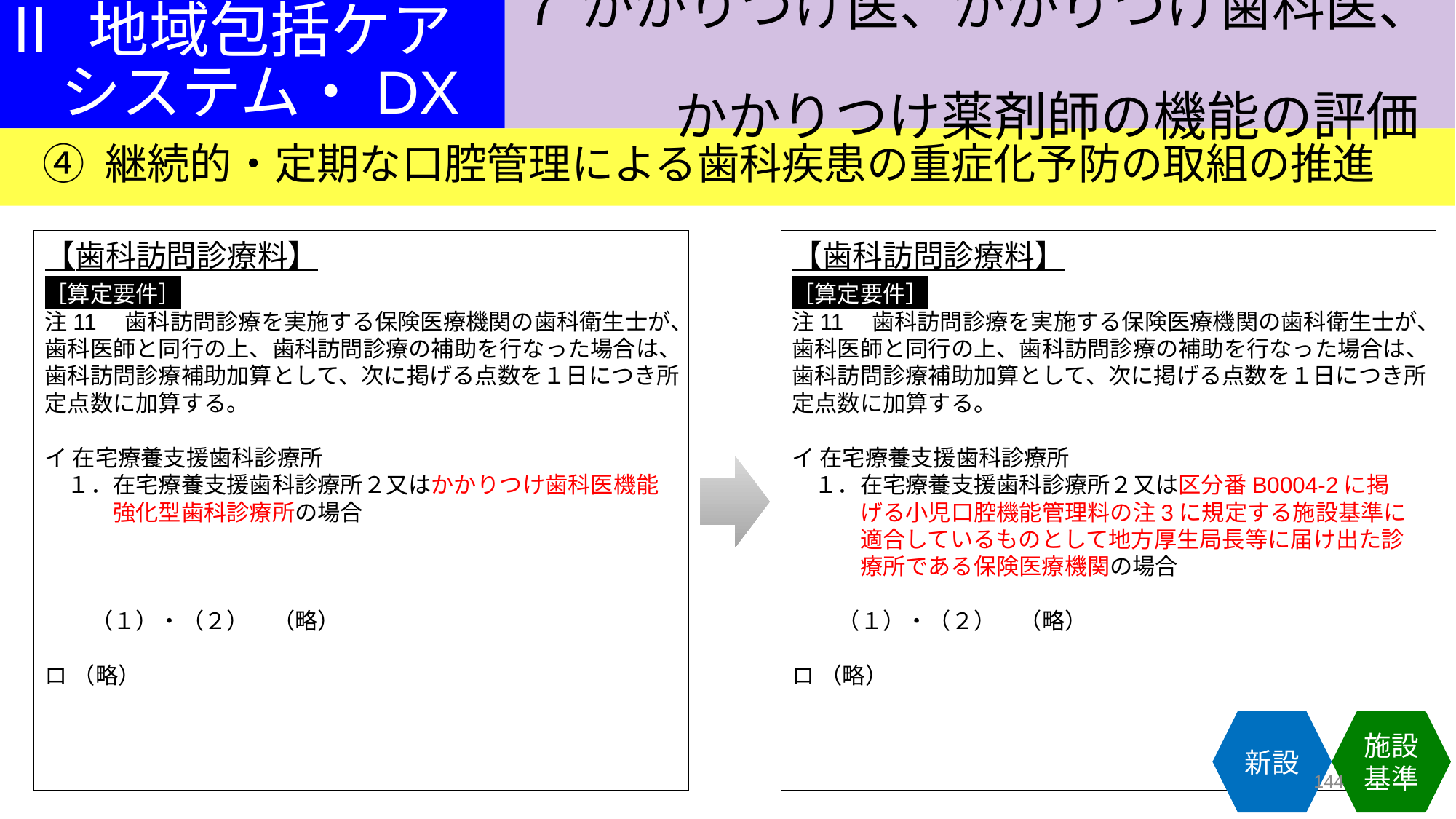

７ かかりつけ医、かかりつけ歯科医、
　　　かかりつけ薬剤師の機能の評価
Ⅱ 地域包括ケア
　システム・DX
④ 継続的・定期な口腔管理による歯科疾患の重症化予防の取組の推進
【歯科訪問診療料】

［算定要件］
注11　歯科訪問診療を実施する保険医療機関の歯科衛生士が、歯科医師と同行の上、歯科訪問診療の補助を行なった場合は、歯科訪問診療補助加算として、次に掲げる点数を１日につき所定点数に加算する。

イ 在宅療養支援歯科診療所
　１．在宅療養支援歯科診療所２又はかかりつけ歯科医機能
　　　強化型歯科診療所の場合

　　（１）・（２）　（略）

ロ （略）
【歯科訪問診療料】

［算定要件］
注11　歯科訪問診療を実施する保険医療機関の歯科衛生士が、歯科医師と同行の上、歯科訪問診療の補助を行なった場合は、歯科訪問診療補助加算として、次に掲げる点数を１日につき所定点数に加算する。

イ 在宅療養支援歯科診療所
　１．在宅療養支援歯科診療所２又は区分番B0004-2に掲
　　　げる小児口腔機能管理料の注3に規定する施設基準に
　　　適合しているものとして地方厚生局長等に届け出た診
　　　療所である保険医療機関の場合

　　（１）・（２）　（略）

ロ （略）

新設
施設基準
144